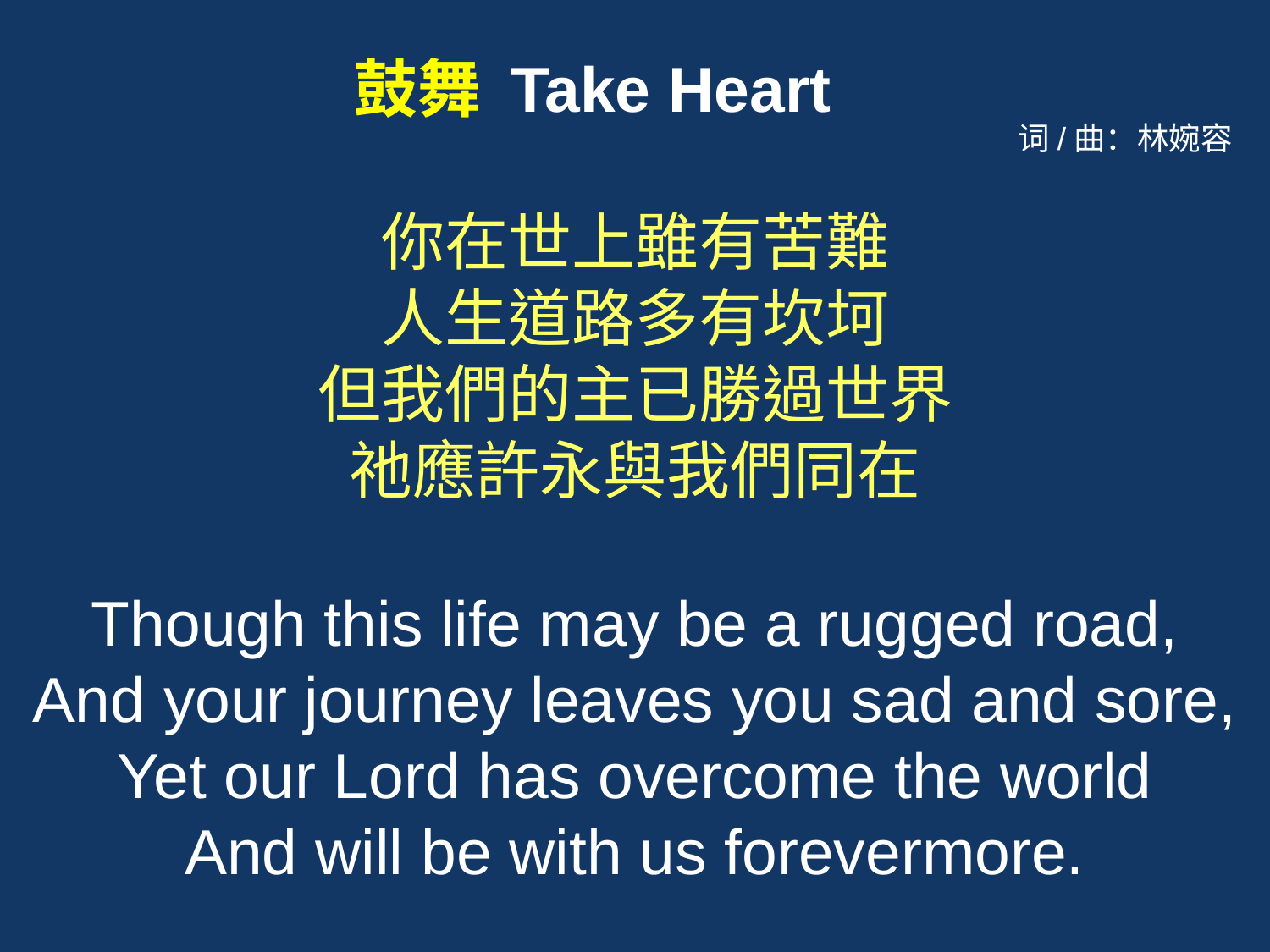

鼓舞 Take Heart
词/曲：林婉容
你在世上雖有苦難
人生道路多有坎坷
但我們的主已勝過世界
祂應許永與我們同在

Though this life may be a rugged road,
And your journey leaves you sad and sore,
Yet our Lord has overcome the world
And will be with us forevermore.